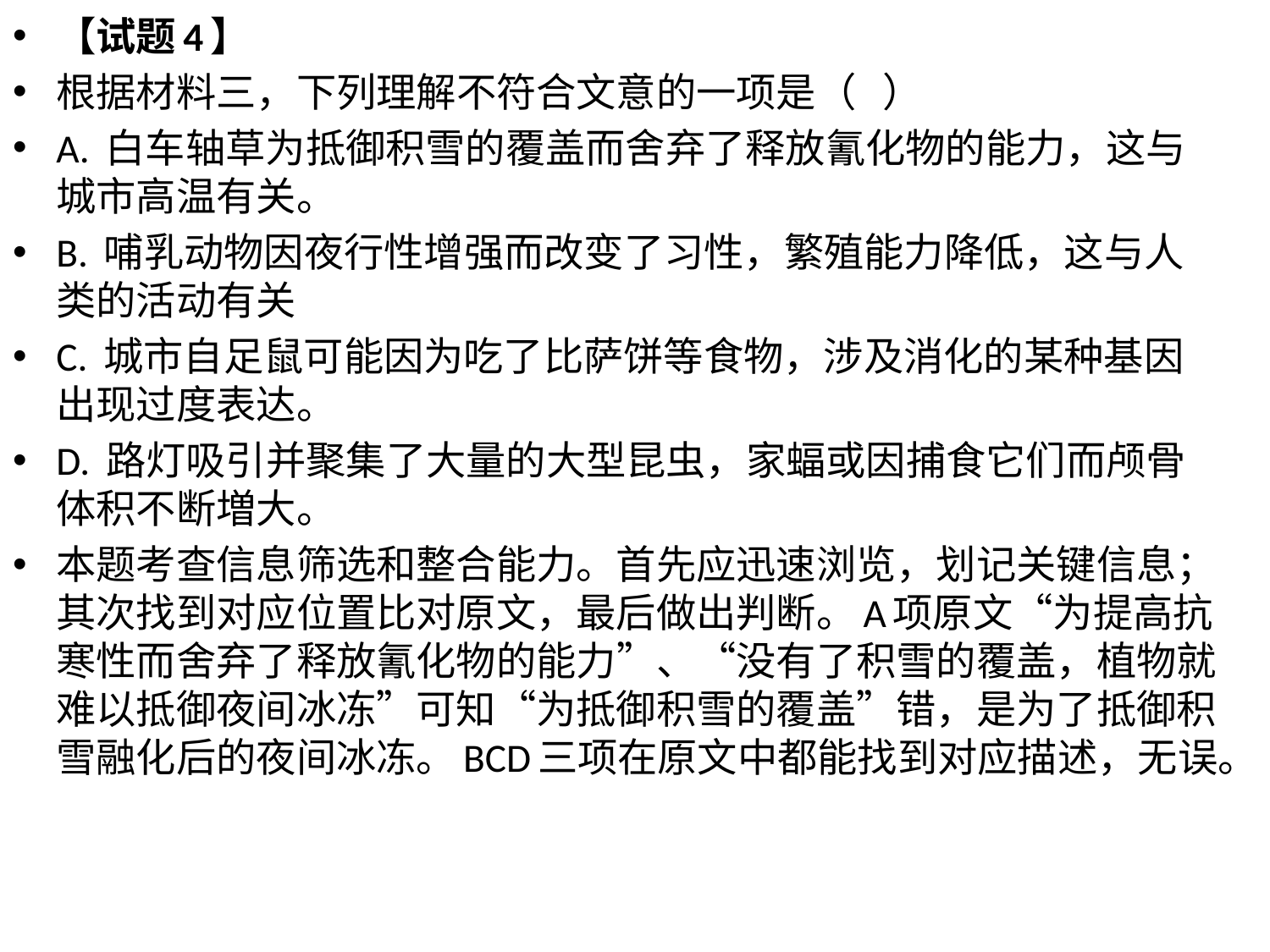

【试题4】
根据材料三，下列理解不符合文意的一项是（   ）
A. 白车轴草为抵御积雪的覆盖而舍弃了释放氰化物的能力，这与城市高温有关。
B. 哺乳动物因夜行性增强而改变了习性，繁殖能力降低，这与人类的活动有关
C. 城市自足鼠可能因为吃了比萨饼等食物，涉及消化的某种基因出现过度表达。
D. 路灯吸引并聚集了大量的大型昆虫，家蝠或因捕食它们而颅骨体积不断増大。
本题考查信息筛选和整合能力。首先应迅速浏览，划记关键信息；其次找到对应位置比对原文，最后做出判断。A项原文“为提高抗寒性而舍弃了释放氰化物的能力”、“没有了积雪的覆盖，植物就难以抵御夜间冰冻”可知“为抵御积雪的覆盖”错，是为了抵御积雪融化后的夜间冰冻。BCD三项在原文中都能找到对应描述，无误。